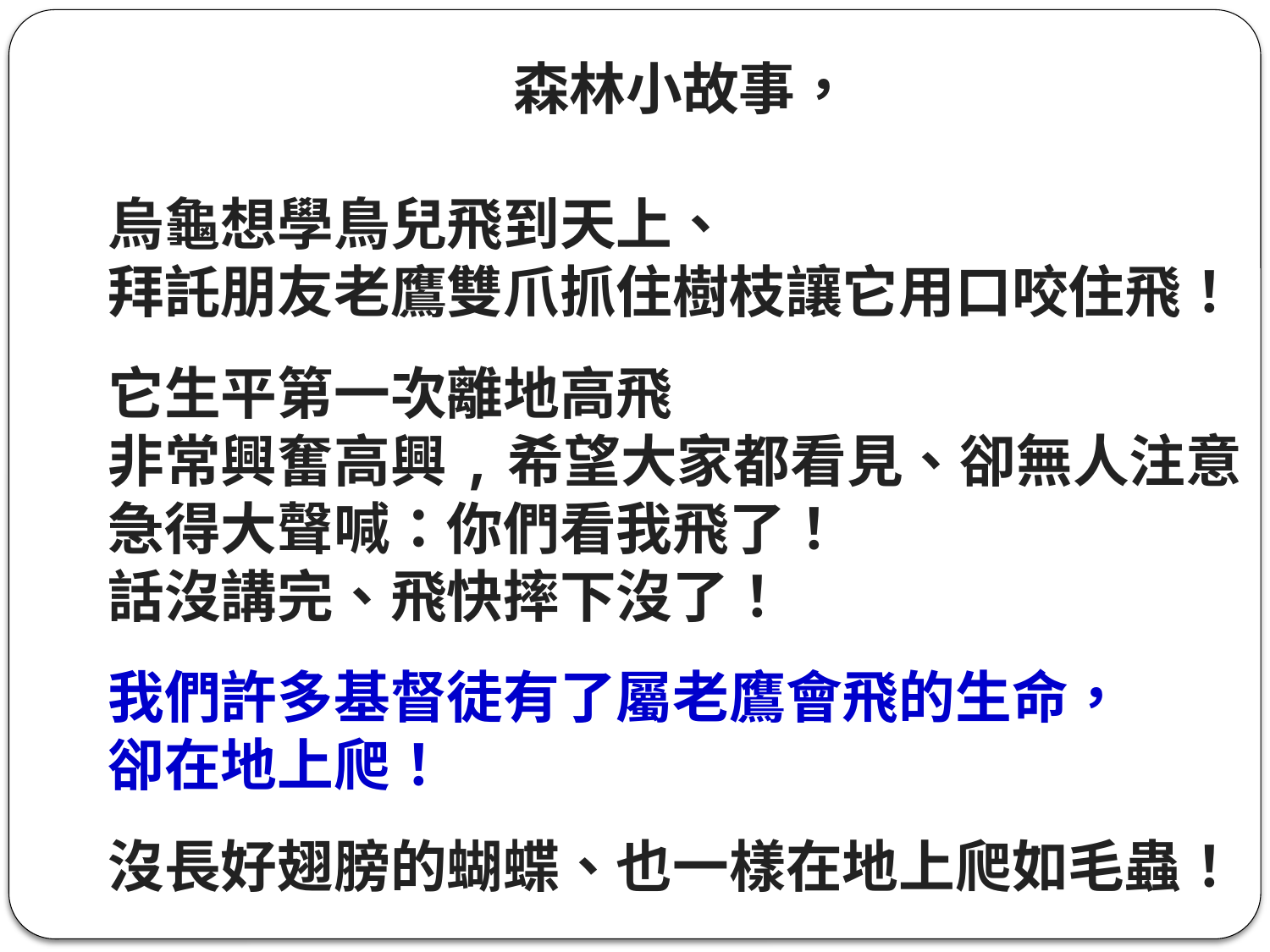

森林小故事，

烏龜想學鳥兒飛到天上、
拜託朋友老鷹雙爪抓住樹枝讓它用口咬住飛！

它生平第一次離地高飛
非常興奮高興,希望大家都看見、卻無人注意
急得大聲喊：你們看我飛了！
話沒講完、飛快摔下沒了！

我們許多基督徒有了屬老鷹會飛的生命，
卻在地上爬！

沒長好翅膀的蝴蝶、也一樣在地上爬如毛蟲！